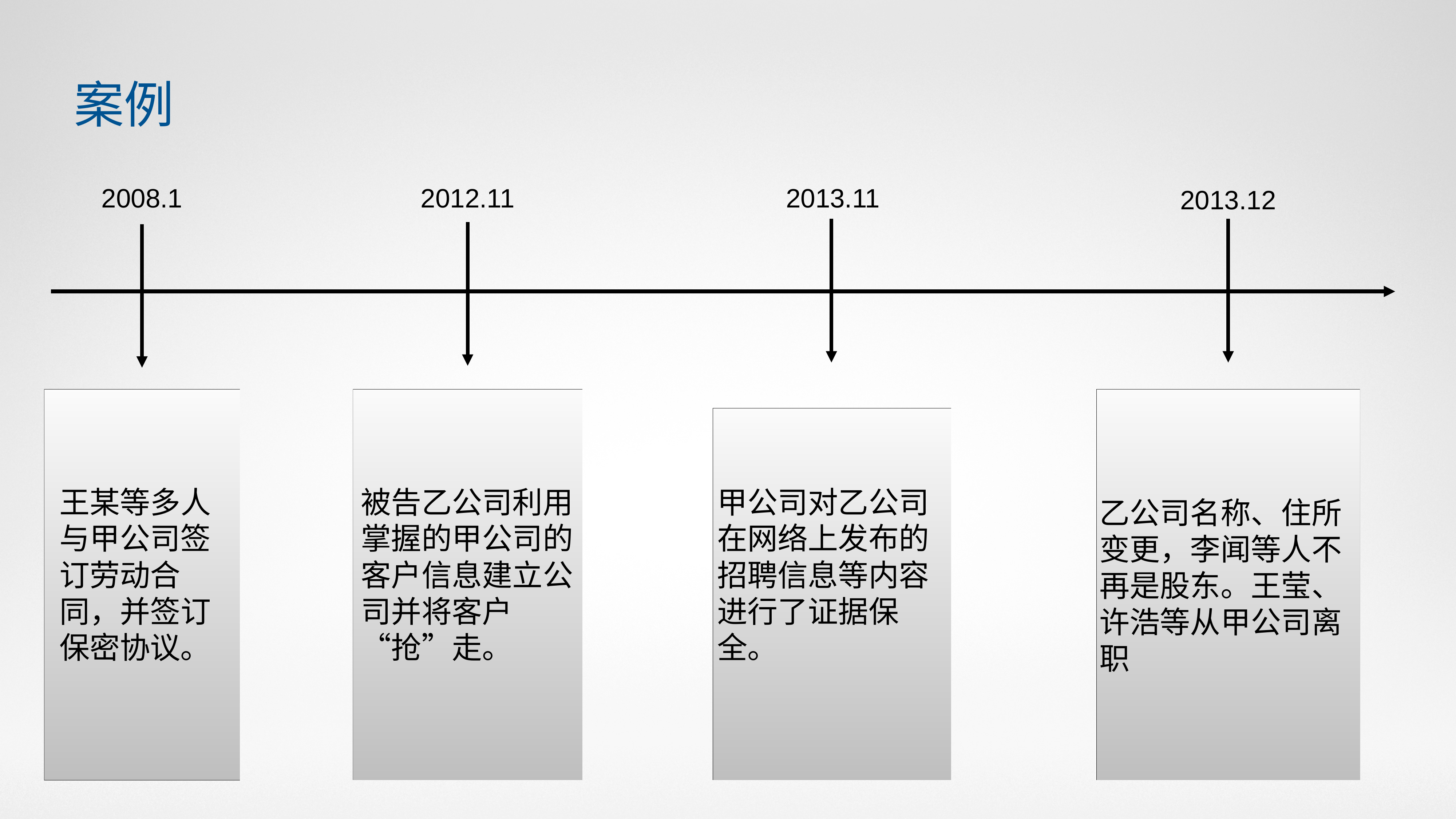

案例
2008.1
2012.11
2013.11
2013.12

王某等多人与甲公司签订劳动合同，并签订保密协议。
被告乙公司利用掌握的甲公司的客户信息建立公司并将客户“抢”走。
乙公司名称、住所变更，李闻等人不再是股东。王莹、许浩等从甲公司离职
甲公司对乙公司在网络上发布的招聘信息等内容进行了证据保全。